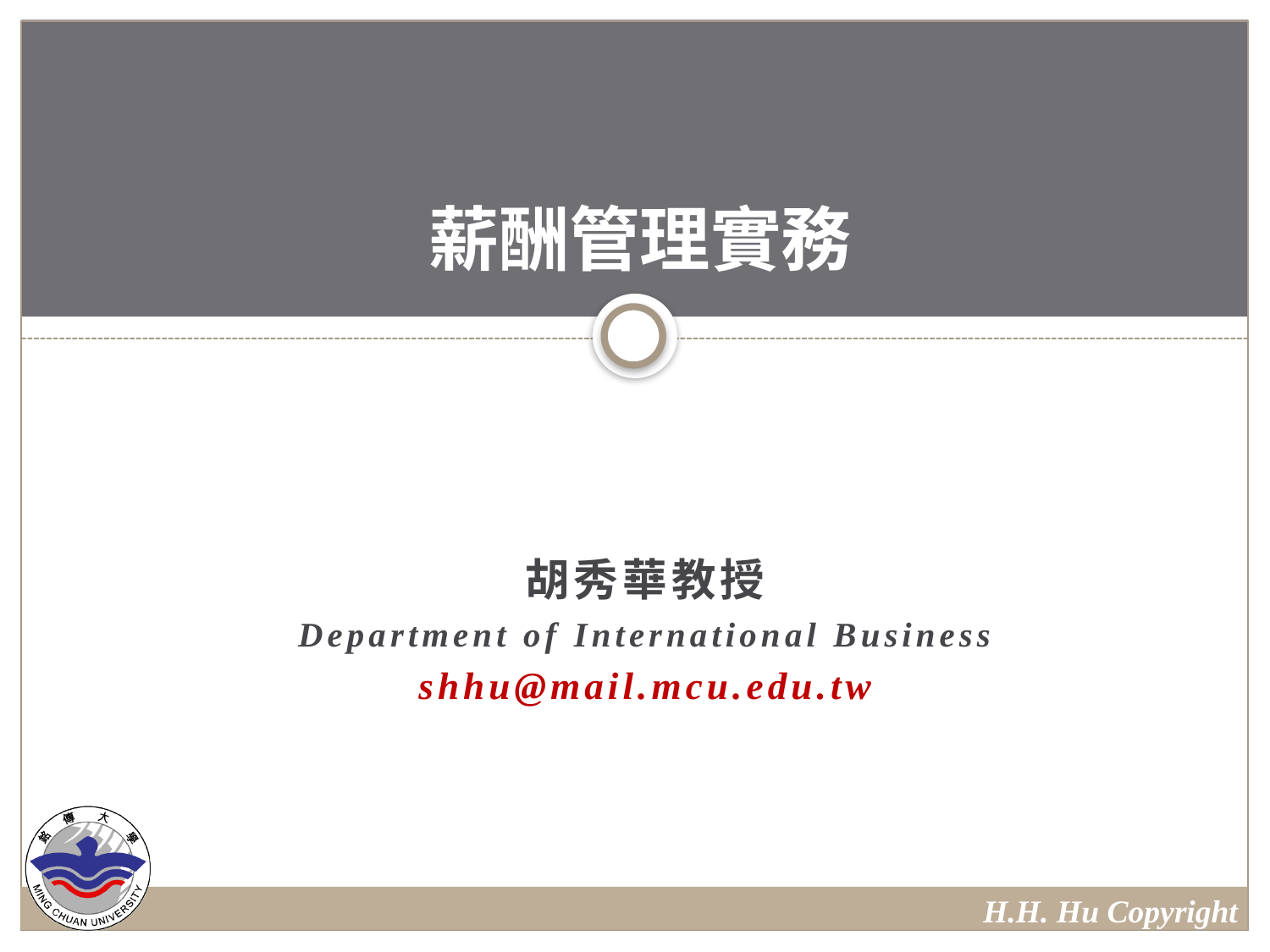

# 薪酬管理實務

胡秀華教授
Department of International Business
shhu@mail.mcu.edu.tw